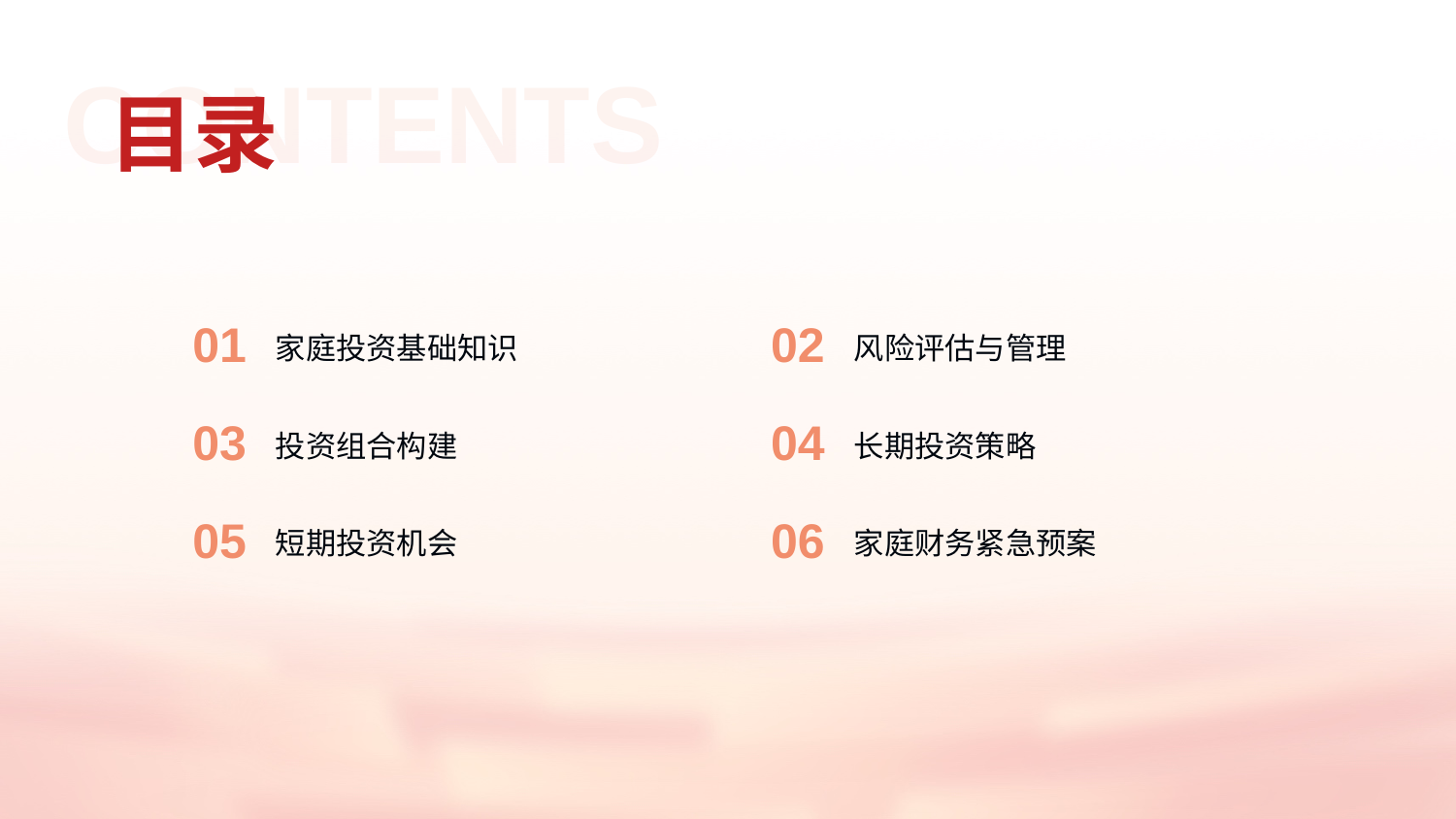

CONTENTS
目录
01
02
家庭投资基础知识
风险评估与管理
03
04
投资组合构建
长期投资策略
05
06
短期投资机会
家庭财务紧急预案